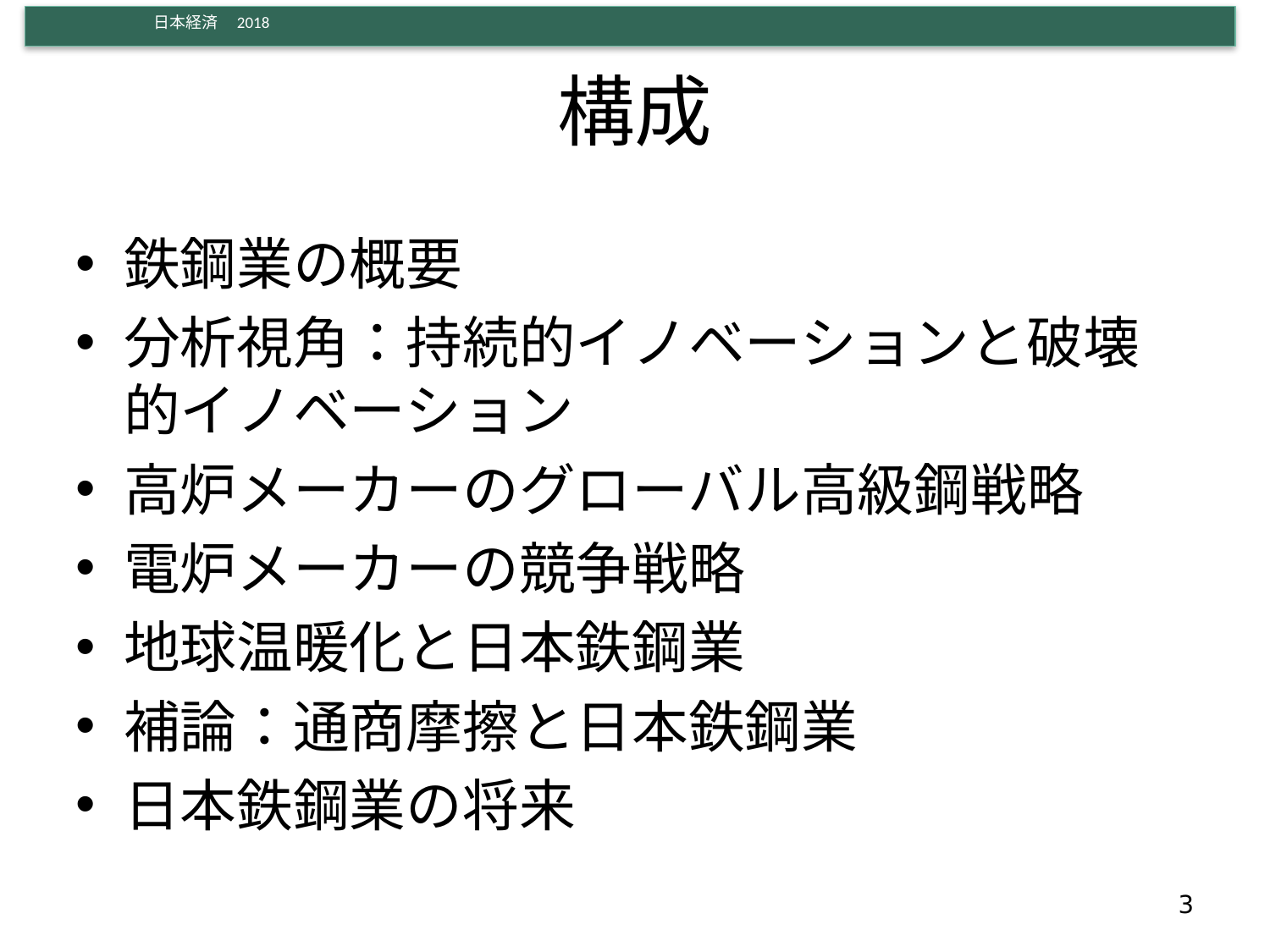

# 構成
鉄鋼業の概要
分析視角：持続的イノベーションと破壊的イノベーション
高炉メーカーのグローバル高級鋼戦略
電炉メーカーの競争戦略
地球温暖化と日本鉄鋼業
補論：通商摩擦と日本鉄鋼業
日本鉄鋼業の将来

3